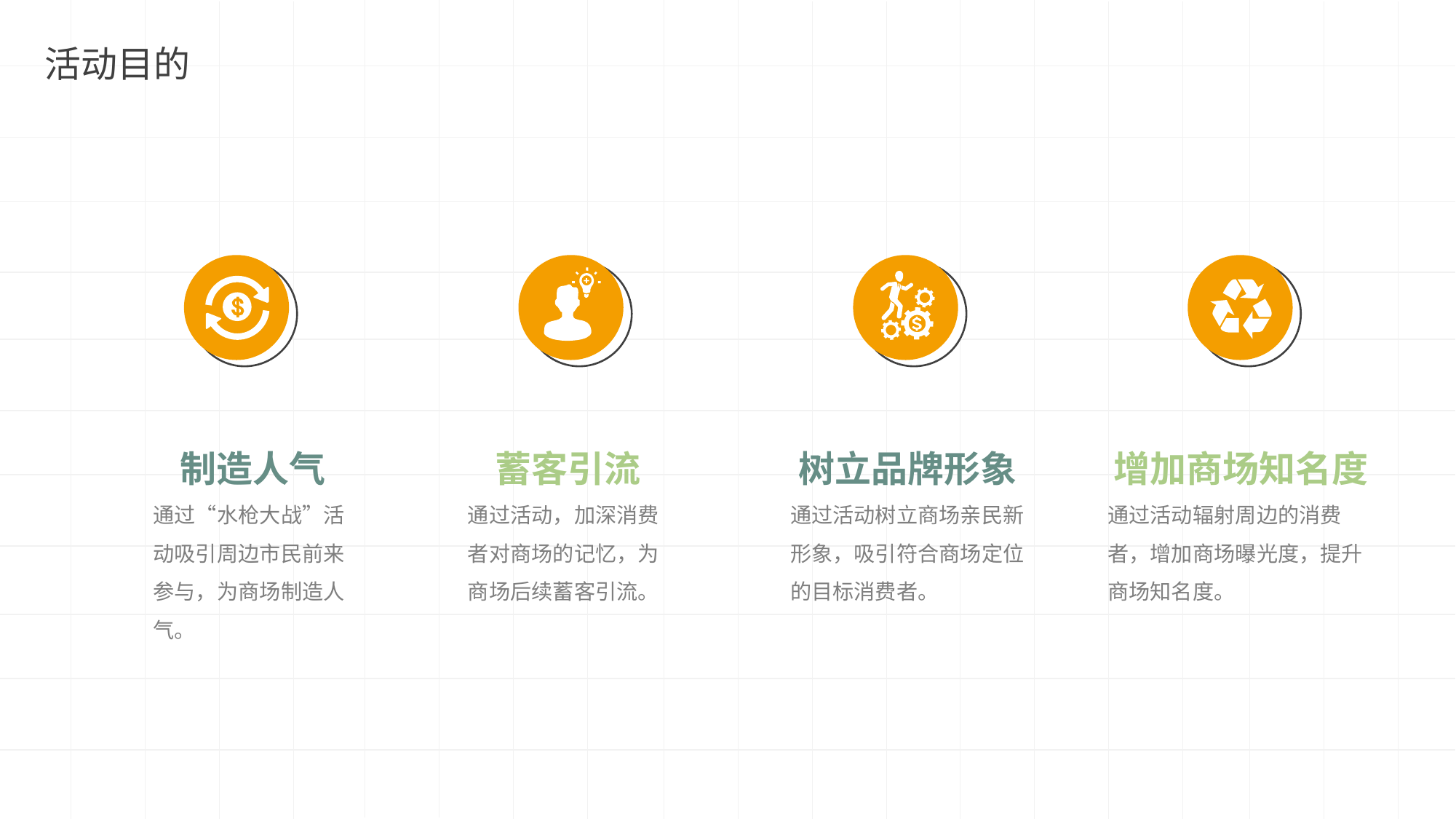

活动目的

制造人气
通过“水枪大战”活动吸引周边市民前来参与，为商场制造人气。
蓄客引流
通过活动，加深消费者对商场的记忆，为商场后续蓄客引流。
树立品牌形象
通过活动树立商场亲民新形象，吸引符合商场定位的目标消费者。
增加商场知名度
通过活动辐射周边的消费者，增加商场曝光度，提升商场知名度。